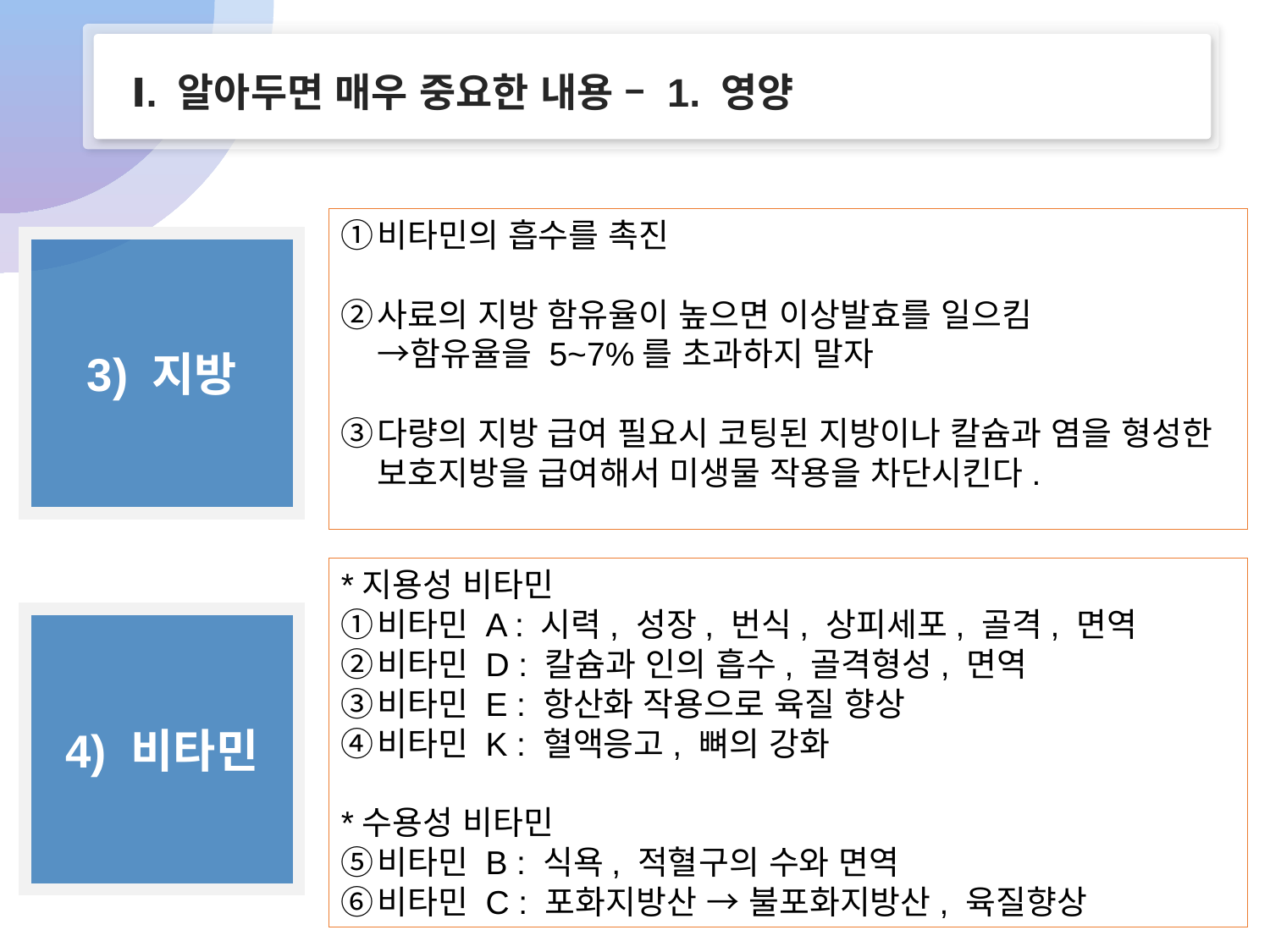

Ⅰ. 알아두면 매우 중요한 내용 – 1. 영양
비타민의 흡수를 촉진

사료의 지방 함유율이 높으면 이상발효를 일으킴
→함유율을 5~7%를 초과하지 말자

다량의 지방 급여 필요시 코팅된 지방이나 칼슘과 염을 형성한 보호지방을 급여해서 미생물 작용을 차단시킨다.

3) 지방
*지용성 비타민
비타민 A : 시력, 성장, 번식, 상피세포, 골격, 면역
비타민 D : 칼슘과 인의 흡수, 골격형성, 면역
비타민 E : 항산화 작용으로 육질 향상
비타민 K : 혈액응고, 뼈의 강화

*수용성 비타민
비타민 B : 식욕, 적혈구의 수와 면역
비타민 C : 포화지방산 → 불포화지방산, 육질향상
4) 비타민